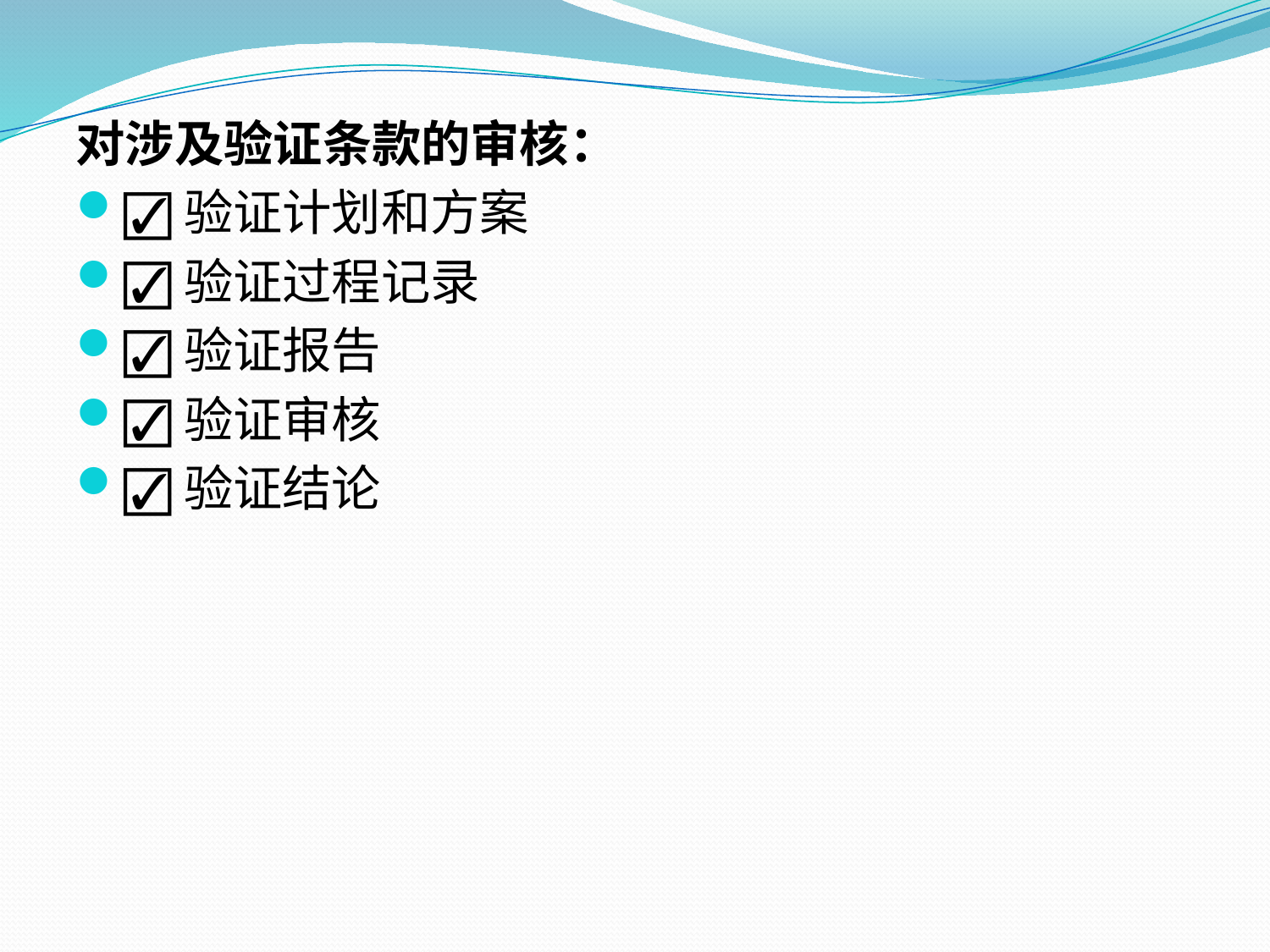

对涉及验证条款的审核：
☑验证计划和方案
☑验证过程记录
☑验证报告
☑验证审核
☑验证结论